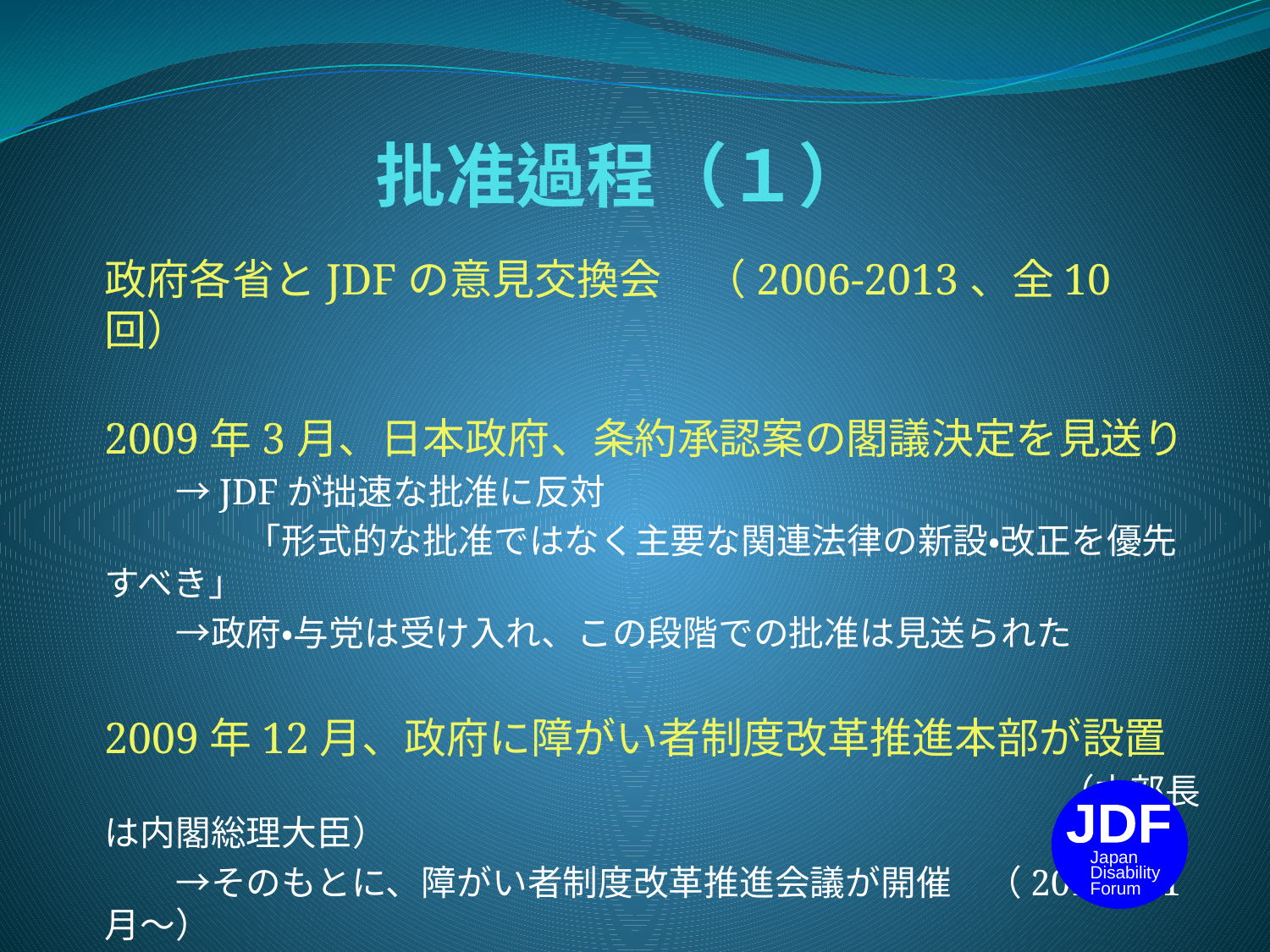

# 批准過程（１）
政府各省とJDFの意見交換会　（2006-2013、全10回）

2009年3月、日本政府、条約承認案の閣議決定を見送り
　　→JDFが拙速な批准に反対
　　　　「形式的な批准ではなく主要な関連法律の新設・改正を優先すべき」
　　→政府・与党は受け入れ、この段階での批准は見送られた

2009年12月、政府に障がい者制度改革推進本部が設置
　　　　　　　　　　　　　　　　　　　　　　　　　　　（本部長は内閣総理大臣）
　　→そのもとに、障がい者制度改革推進会議が開催　（2010年1月～）

JDF
Japan Disability
Forum